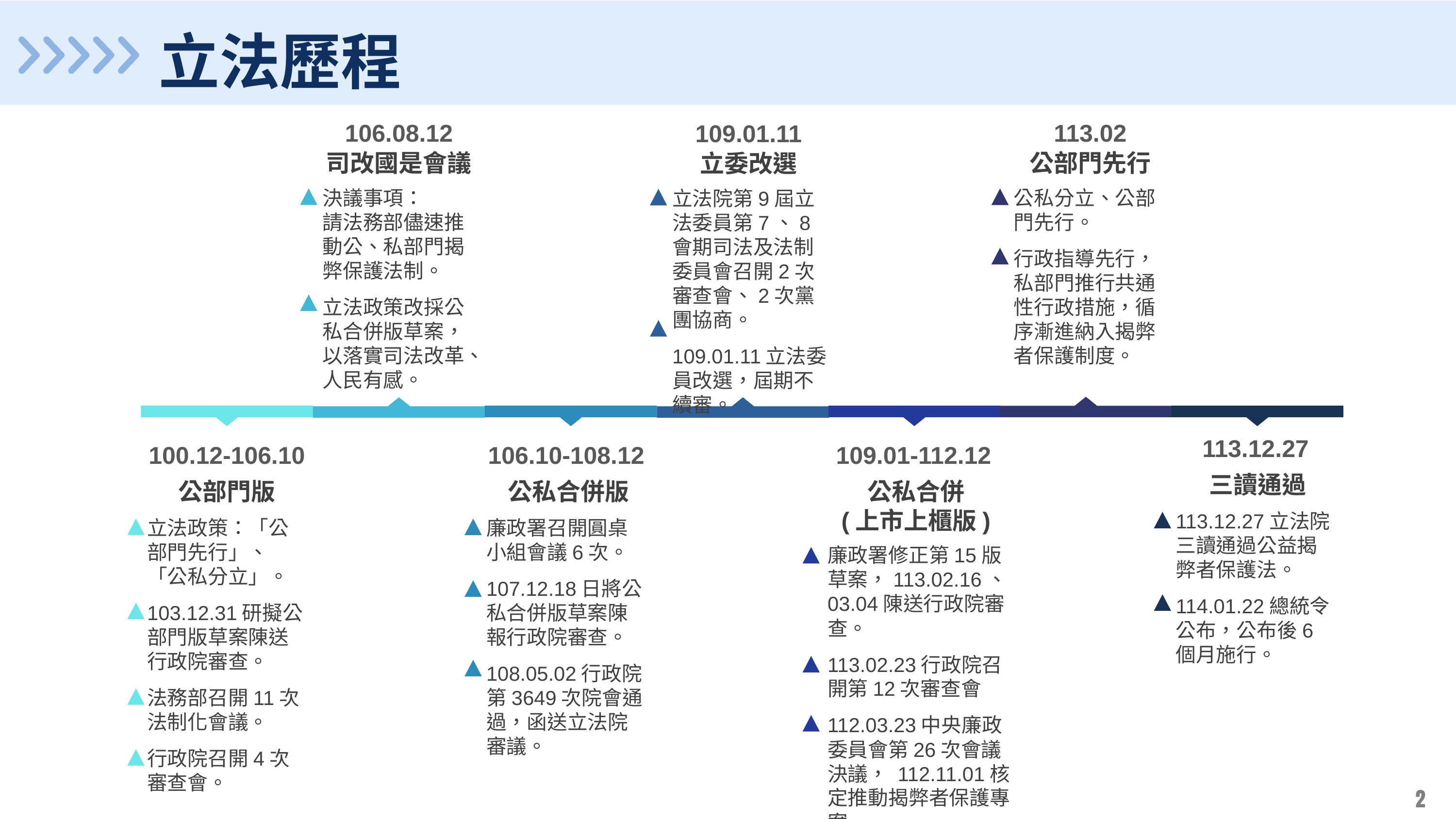

立法歷程

106.08.12
司改國是會議
決議事項：
請法務部儘速推動公、私部門揭弊保護法制。
立法政策改採公私合併版草案，以落實司法改革、人民有感。

113.02
公部門先行
公私分立、公部門先行。
行政指導先行，私部門推行共通性行政措施，循序漸進納入揭弊者保護制度。

109.01.11
立委改選
立法院第9屆立法委員第7、8會期司法及法制委員會召開2次審查會、2次黨團協商。
109.01.11立法委員改選，屆期不續審。

100.12-106.10
公部門版
立法政策：「公部門先行」、「公私分立」。
103.12.31研擬公部門版草案陳送行政院審查。
法務部召開11次法制化會議。
行政院召開4次審查會。

106.10-108.12
公私合併版
廉政署召開圓桌小組會議6次。
107.12.18日將公私合併版草案陳報行政院審查。
108.05.02行政院第3649次院會通過，函送立法院審議。

109.01-112.12
公私合併
(上市上櫃版)
廉政署修正第15版草案，113.02.16、03.04陳送行政院審查。
113.02.23行政院召開第12次審查會
112.03.23中央廉政委員會第26次會議決議， 112.11.01核定推動揭弊者保護專案。

113.12.27
三讀通過
113.12.27立法院三讀通過公益揭弊者保護法。
114.01.22總統令公布，公布後6個月施行。

2